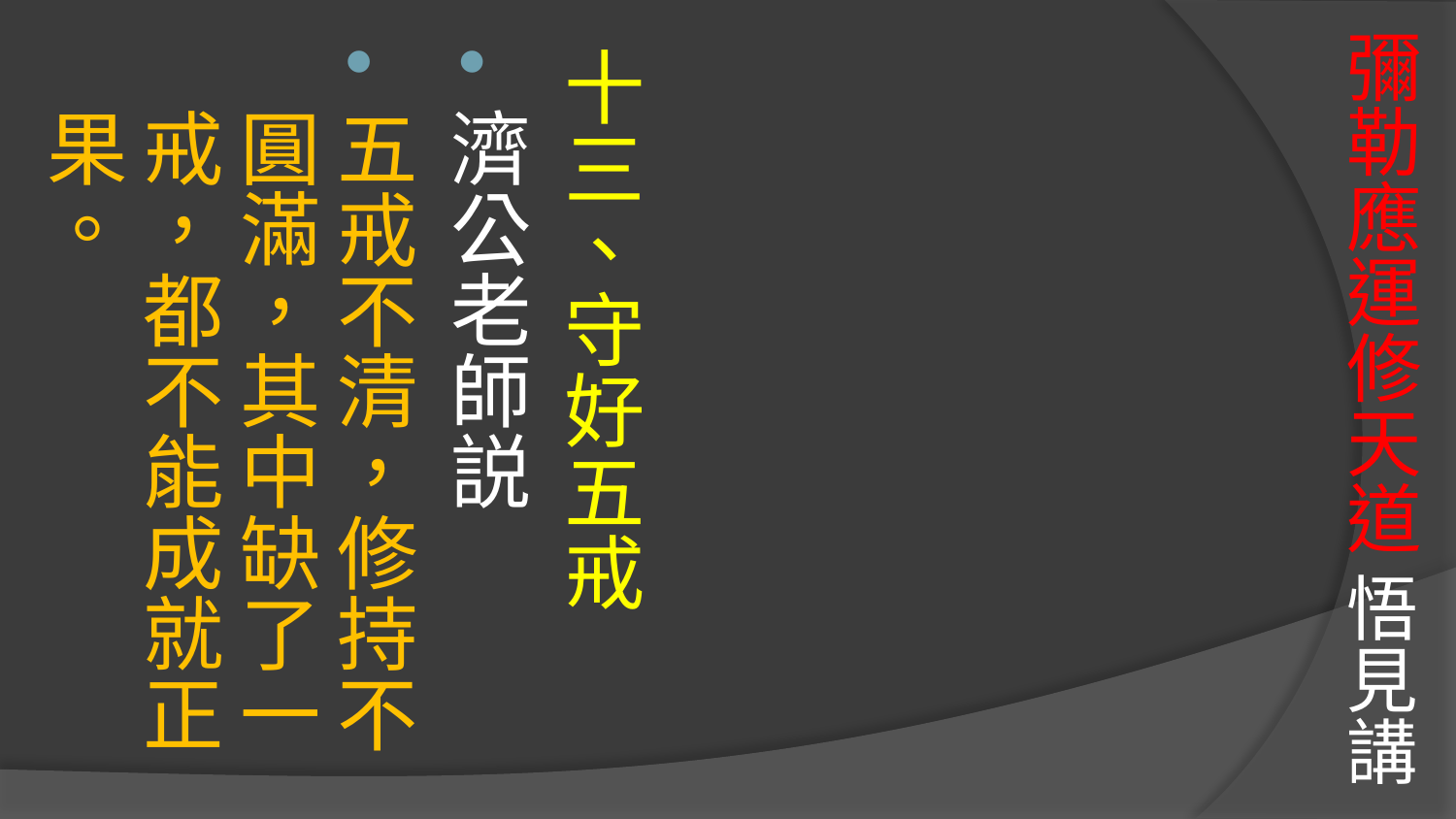

# 彌勒應運修天道 悟見講
十三、守好五戒
濟公老師説
五戒不清，修持不圓滿，其中缺了一戒，都不能成就正果。